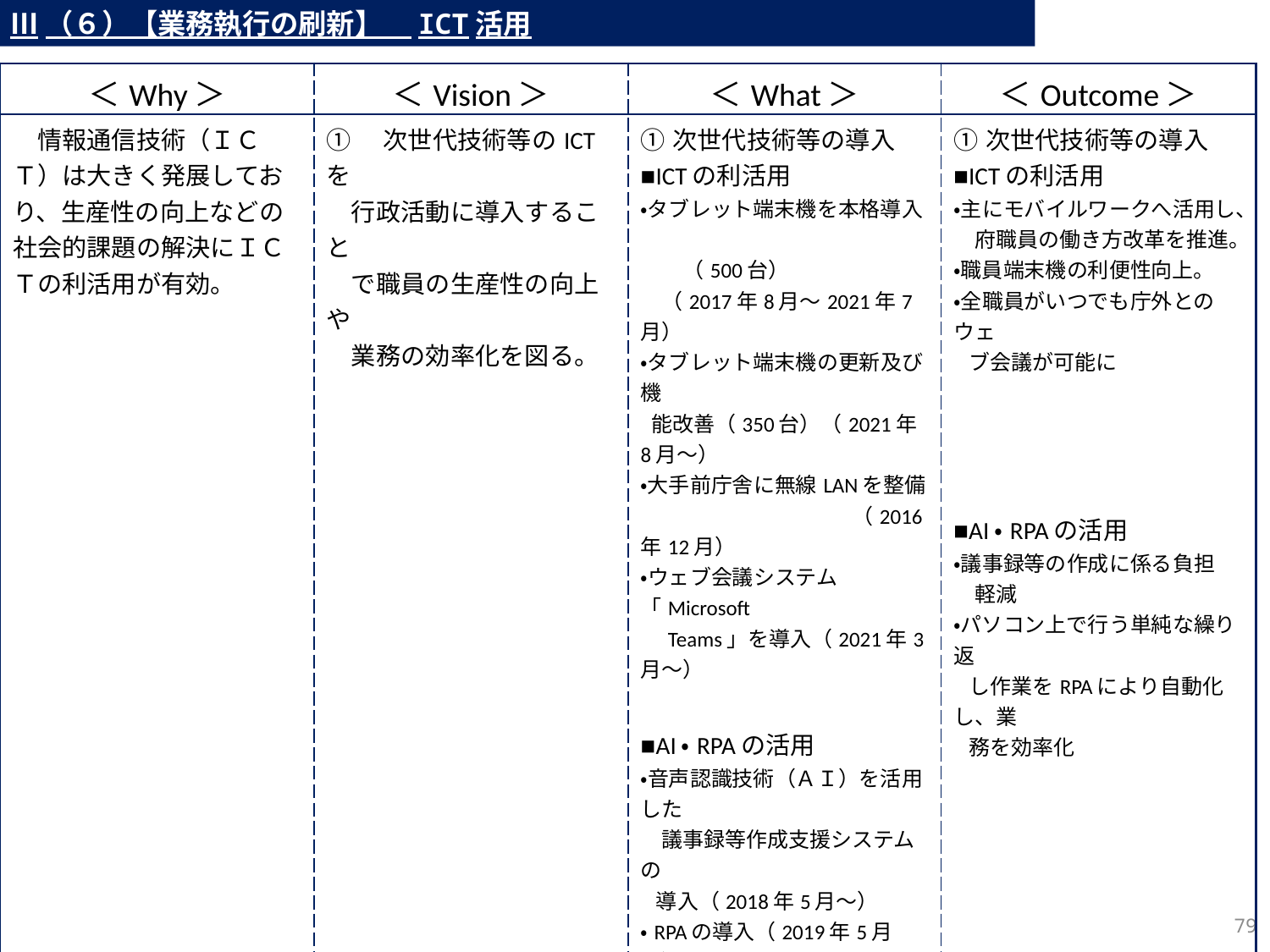

Ⅲ（６）【業務執行の刷新】　ICT活用
| ＜Why＞ | ＜Vision＞ | ＜What＞ | ＜Outcome＞ |
| --- | --- | --- | --- |
| 情報通信技術（ＩＣＴ）は大きく発展しており、生産性の向上などの社会的課題の解決にＩＣＴの利活用が有効。 | ①　次世代技術等のICTを 　行政活動に導入すること 　で職員の生産性の向上や 　業務の効率化を図る。 | ①次世代技術等の導入 ■ICTの利活用 ・タブレット端末機を本格導入　 　　（500台） 　（2017年8月～2021年7月） ・タブレット端末機の更新及び機 能改善（350台）（2021年8月～） ・大手前庁舎に無線LANを整備 　　　　　　　　　　（2016年12月） ・ウェブ会議システム「Microsoft 　 　Teams」を導入（2021年3月～） ■AI・RPAの活用 ・音声認識技術（ＡＩ）を活用した 　議事録等作成支援システムの 導入（2018年5月～） ・RPAの導入（2019年5月～） | ①次世代技術等の導入 ■ICTの利活用 ・主にモバイルワークへ活用し、 　府職員の働き方改革を推進。 ・職員端末機の利便性向上。 ・全職員がいつでも庁外とのウェ ブ会議が可能に ■AI・RPAの活用 ・議事録等の作成に係る負担 　軽減 ・パソコン上で行う単純な繰り返 し作業をRPAにより自動化し、業 務を効率化 |
|  |  |  |  |
79